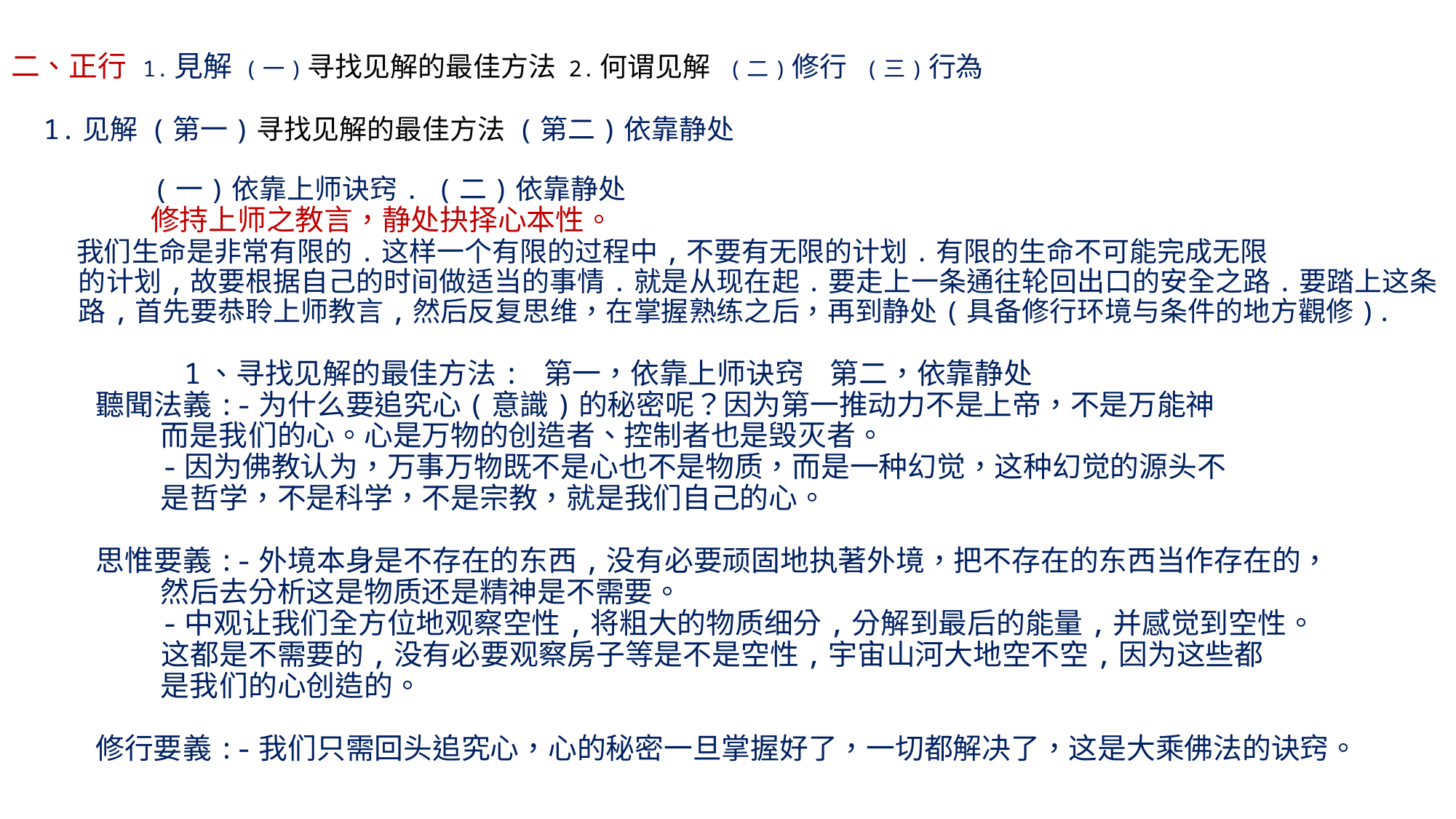

# 二、正行  1.見解 (一)寻找见解的最佳方法 2.何谓见解  (二)修行  (三)行為 1.见解 (第一)寻找见解的最佳方法 (第二)依靠静处 (一)依靠上师诀窍. (二)依靠静处 修持上师之教言，静处抉择心本性。 我们生命是非常有限的.这样一个有限的过程中,不要有无限的计划.有限的生命不可能完成无限 的计划,故要根据自己的时间做适当的事情.就是从现在起.要走上一条通往轮回出口的安全之路.要踏上这条 路,首先要恭聆上师教言,然后反复思维，在掌握熟练之后，再到静处(具备修行环境与条件的地方觀修). 1、寻找见解的最佳方法: 第一，依靠上师诀窍    第二，依靠静处 聽聞法義:-为什么要追究心(意識)的秘密呢？因为第一推动力不是上帝，不是万能神 而是我们的心。心是万物的创造者、控制者也是毁灭者。 -因为佛教认为，万事万物既不是心也不是物质，而是一种幻觉，这种幻觉的源头不 是哲学，不是科学，不是宗教，就是我们自己的心。 思惟要義:-外境本身是不存在的东西,没有必要顽固地执著外境，把不存在的东西当作存在的， 然后去分析这是物质还是精神是不需要。 -中观让我们全方位地观察空性,将粗大的物质细分,分解到最后的能量,并感觉到空性。 这都是不需要的,没有必要观察房子等是不是空性,宇宙山河大地空不空,因为这些都 是我们的心创造的。 修行要義:-我们只需回头追究心，心的秘密一旦掌握好了，一切都解决了，这是大乘佛法的诀窍。